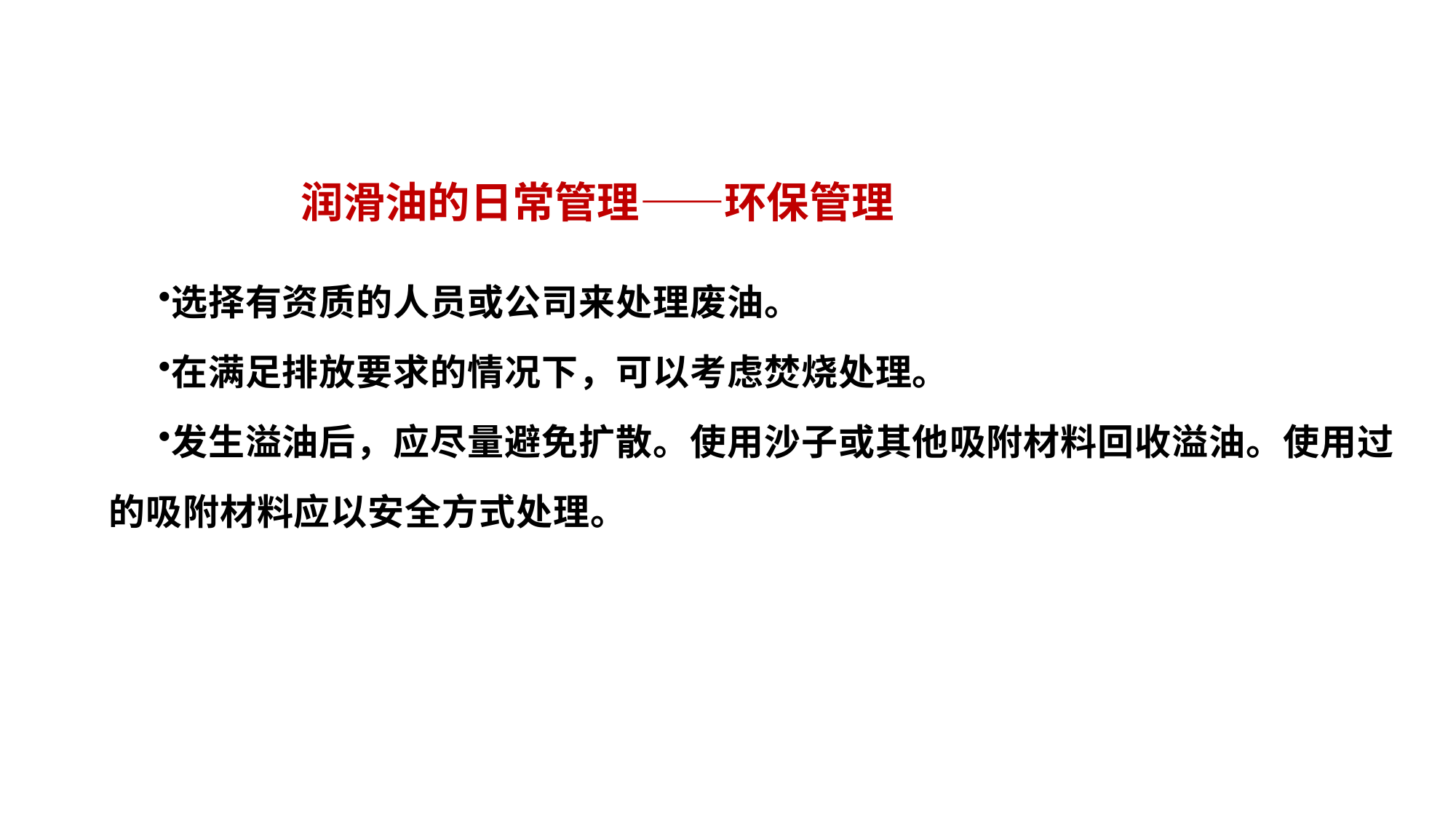

润滑油的日常管理——环保管理
选择有资质的人员或公司来处理废油。
在满足排放要求的情况下，可以考虑焚烧处理。
发生溢油后，应尽量避免扩散。使用沙子或其他吸附材料回收溢油。使用过的吸附材料应以安全方式处理。